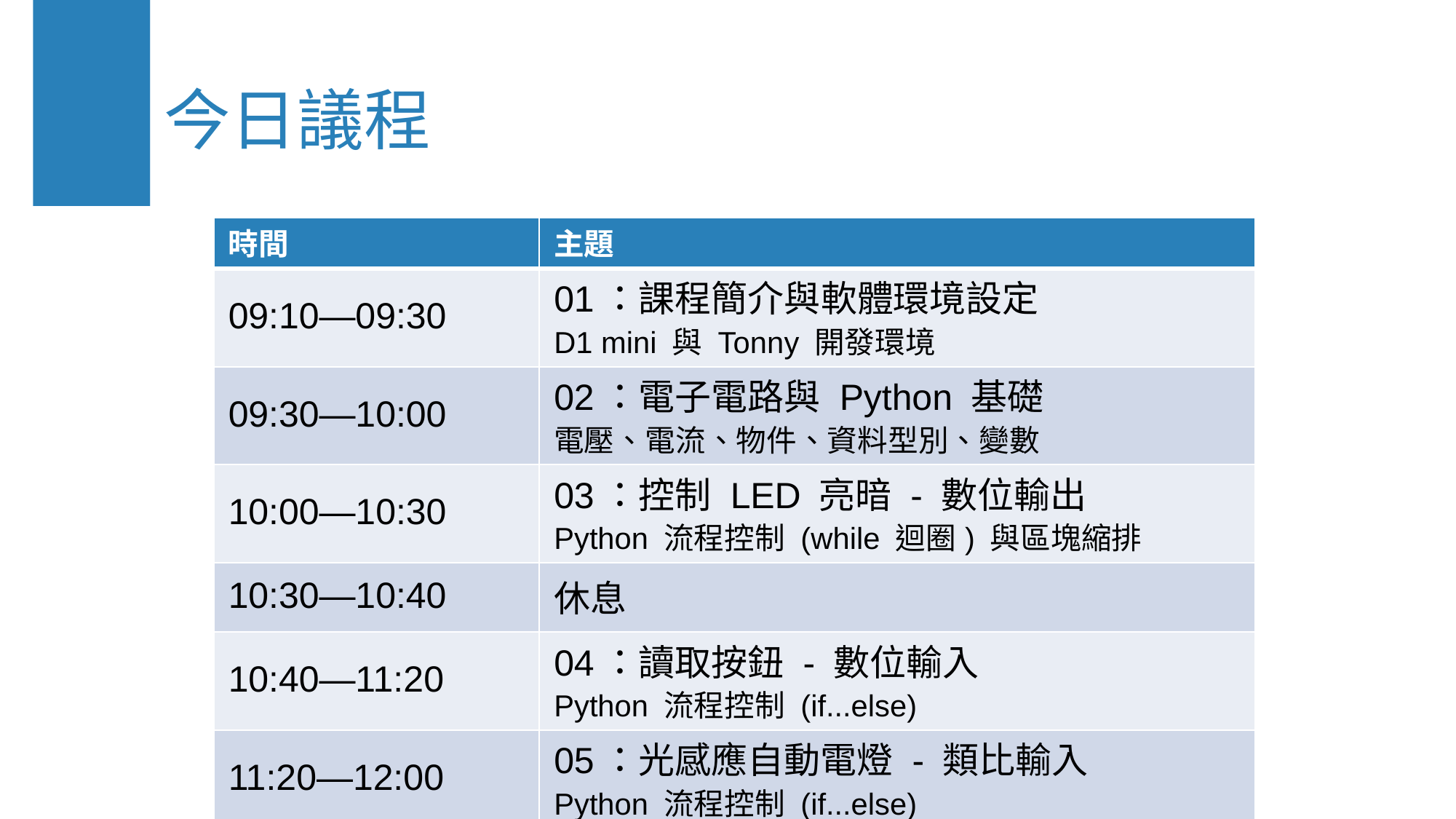

# 今日議程
| 時間 | 主題 |
| --- | --- |
| 09:10—09:30 | 01：課程簡介與軟體環境設定 D1 mini 與 Tonny 開發環境 |
| 09:30—10:00 | 02：電子電路與 Python 基礎 電壓、電流、物件、資料型別、變數 |
| 10:00—10:30 | 03：控制 LED 亮暗 - 數位輸出 Python 流程控制 (while 迴圈) 與區塊縮排 |
| 10:30—10:40 | 休息 |
| 10:40—11:20 | 04：讀取按鈕 - 數位輸入 Python 流程控制 (if...else) |
| 11:20—12:00 | 05：光感應自動電燈 - 類比輸入 Python 流程控制 (if...else) |